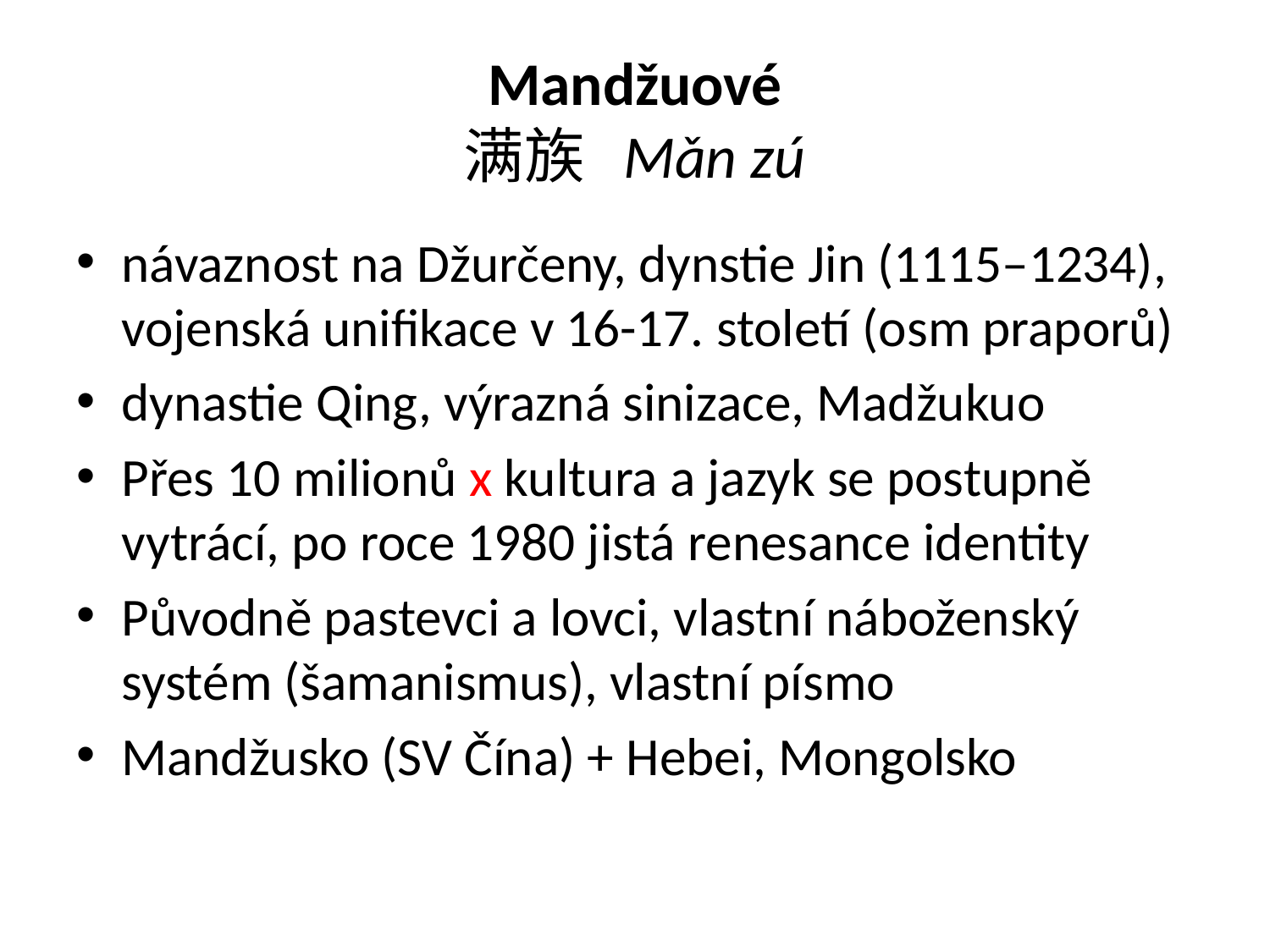

# Mandžuové 满族  Mǎn zú
návaznost na Džurčeny, dynstie Jin (1115–1234), vojenská unifikace v 16-17. století (osm praporů)
dynastie Qing, výrazná sinizace, Madžukuo
Přes 10 milionů x kultura a jazyk se postupně vytrácí, po roce 1980 jistá renesance identity
Původně pastevci a lovci, vlastní náboženský systém (šamanismus), vlastní písmo
Mandžusko (SV Čína) + Hebei, Mongolsko